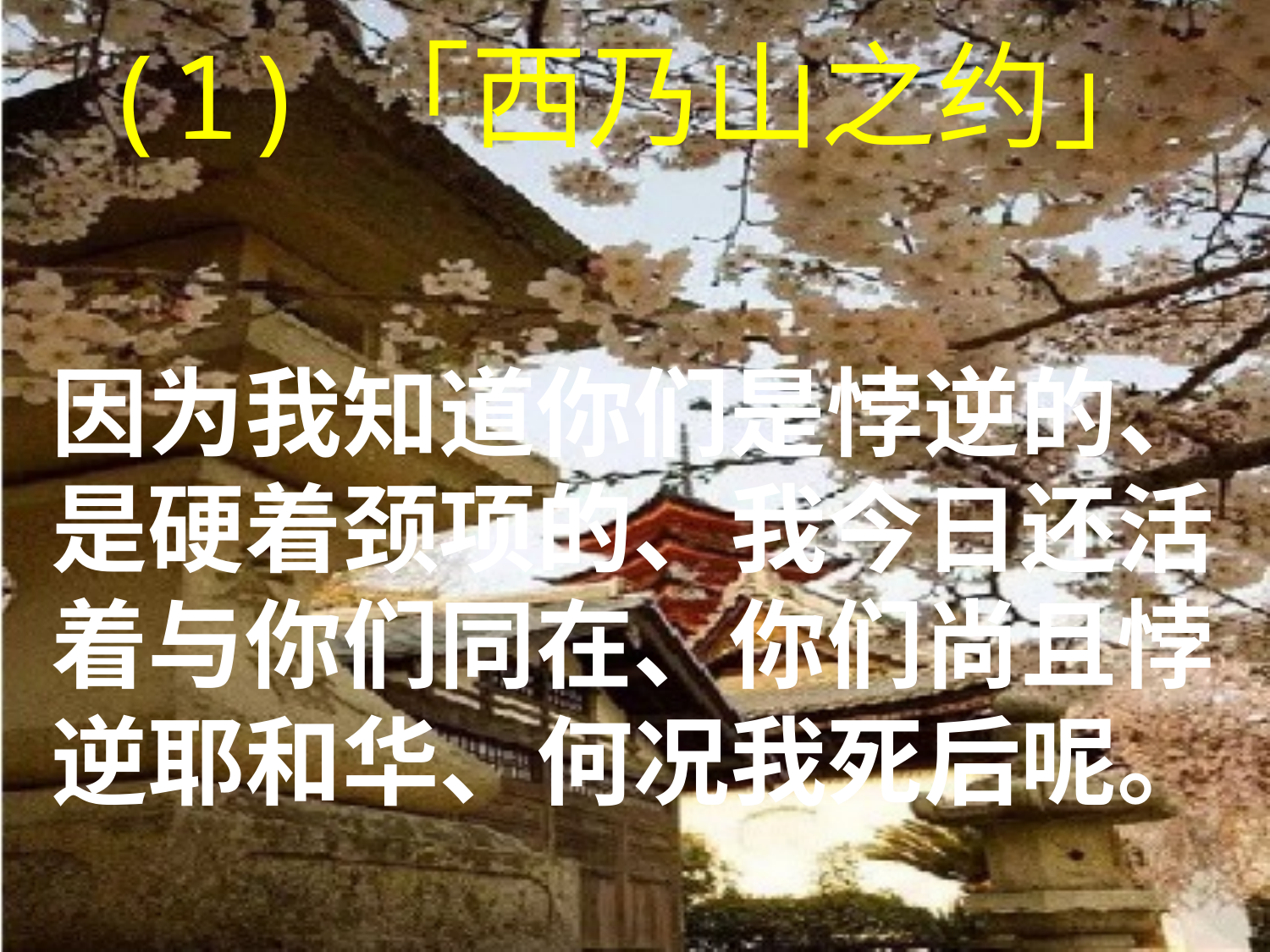

# (1)	「西乃山之约」
因为我知道你们是悖逆的、是硬着颈项的、我今日还活着与你们同在、你们尚且悖逆耶和华、何况我死后呢。